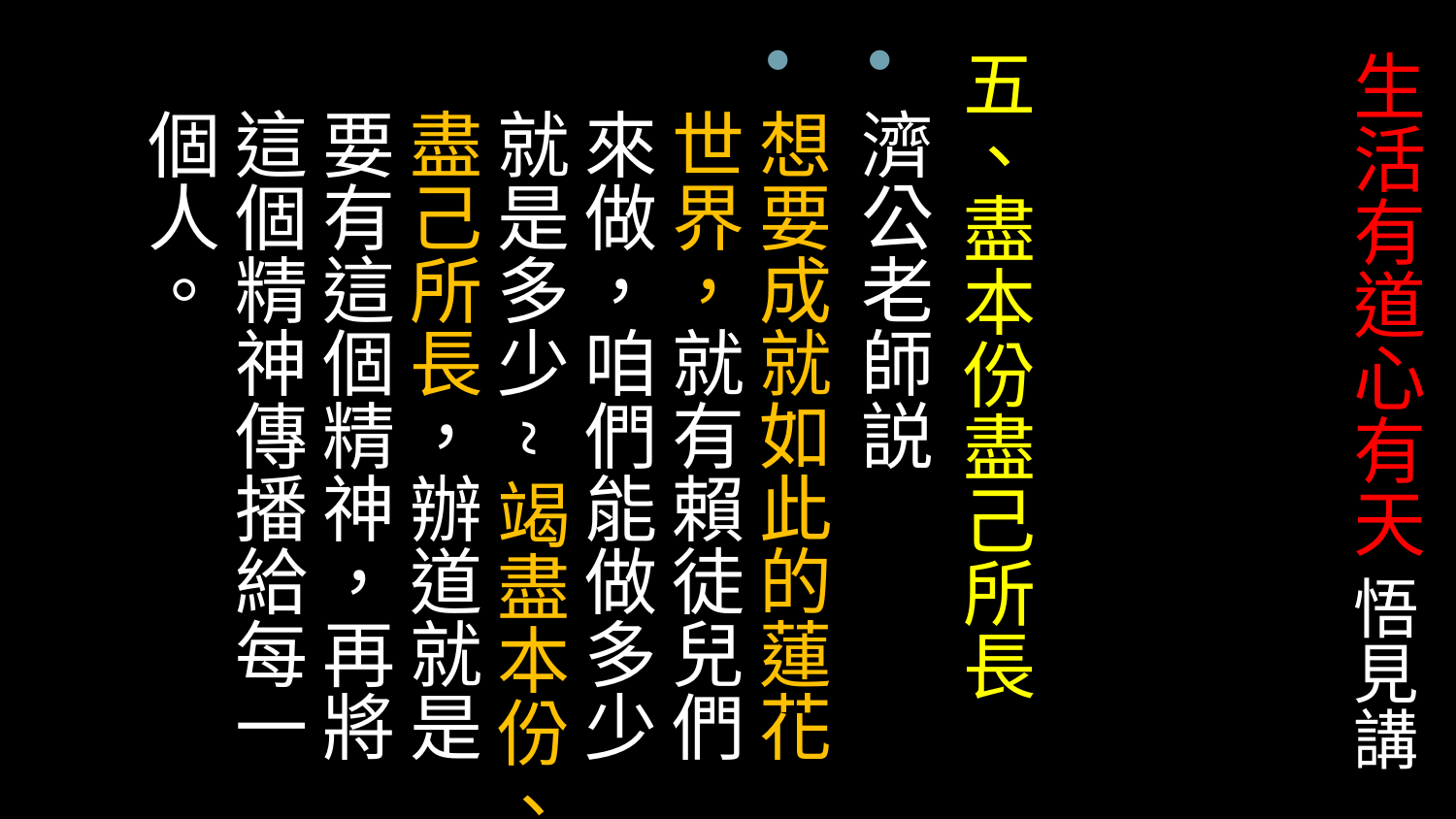

五、盡本份盡己所長
濟公老師説
想要成就如此的蓮花世界，就有賴徒兒們來做，咱們能做多少就是多少~竭盡本份、盡己所長，辦道就是要有這個精神，再將這個精神傳播給每一個人。

# 生活有道心有天 悟見講